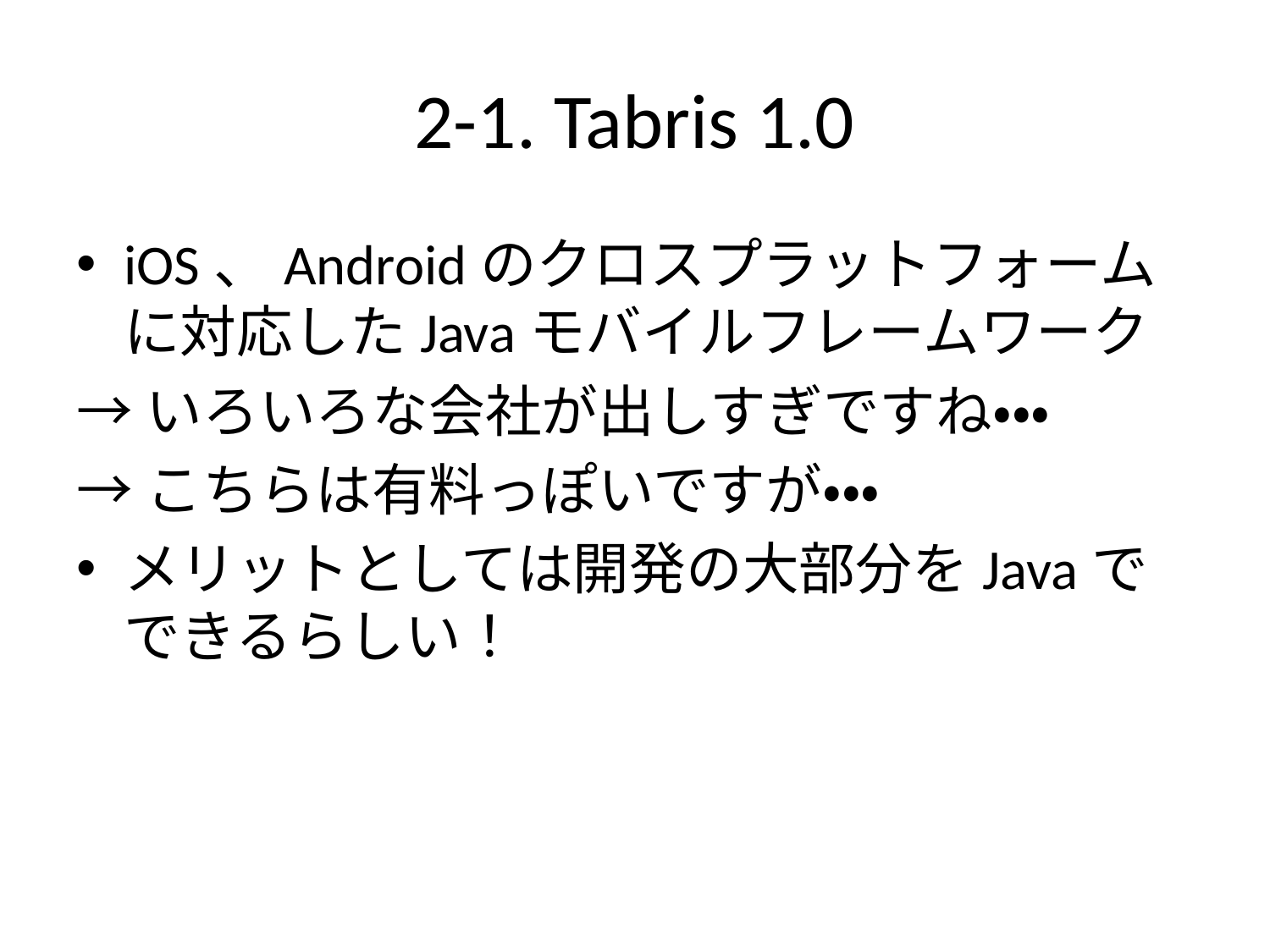

# 2-1. Tabris 1.0
iOS、Androidのクロスプラットフォームに対応したJavaモバイルフレームワーク
→いろいろな会社が出しすぎですね・・・
→こちらは有料っぽいですが・・・
メリットとしては開発の大部分をJavaでできるらしい！